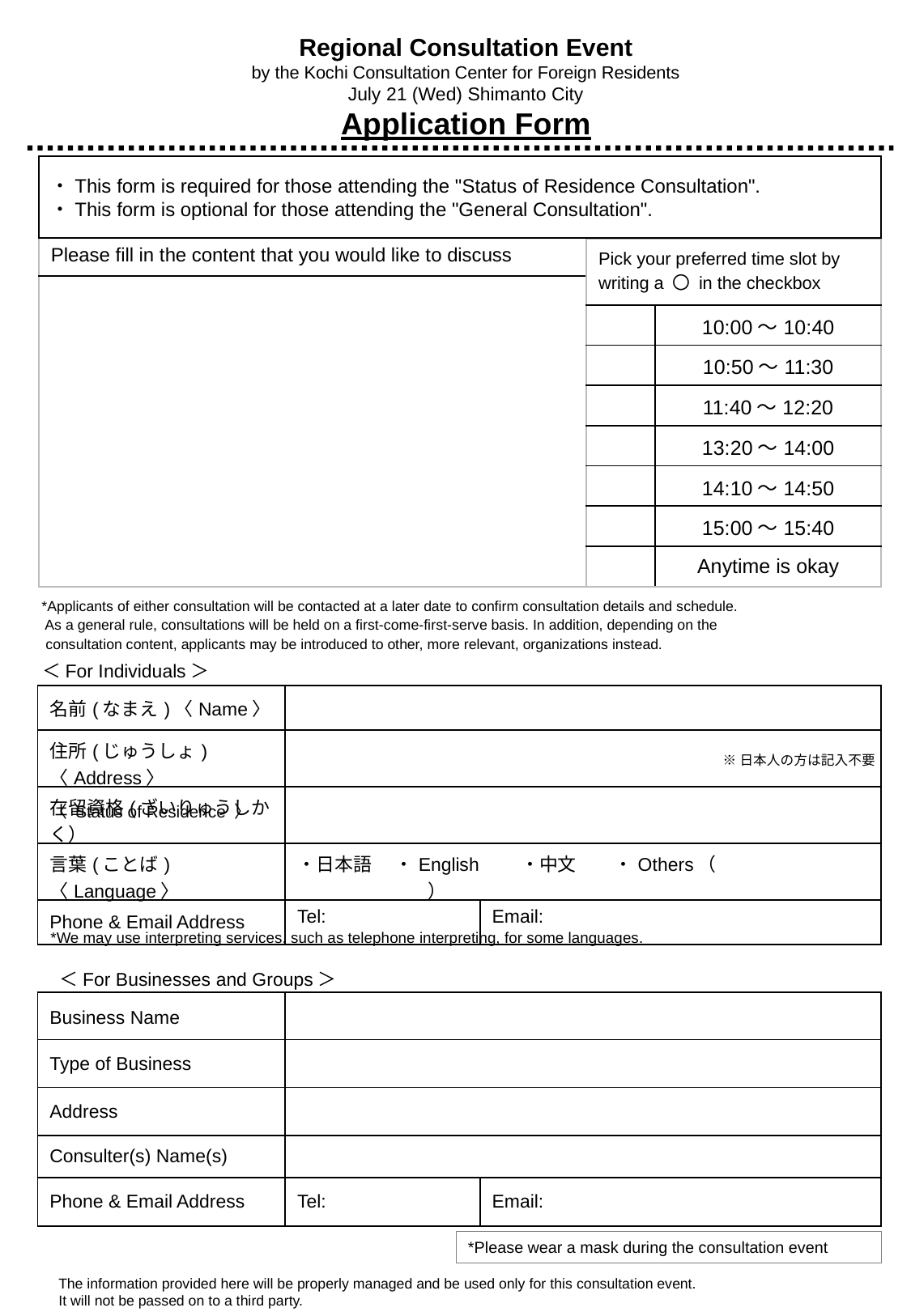

Regional Consultation Event
by the Kochi Consultation Center for Foreign Residents
July 21 (Wed) Shimanto City
Application Form

・This form is required for those attending the "Status of Residence Consultation".
・This form is optional for those attending the "General Consultation".
| Please fill in the content that you would like to discuss |
| --- |
|  |
| Pick your preferred time slot by writing a 〇 in the checkbox |  |
| --- | --- |
|  | 10:00～10:40 |
|  | 10:50～11:30 |
|  | 11:40～12:20 |
|  | 13:20～14:00 |
|  | 14:10～14:50 |
|  | 15:00～15:40 |
|  | Anytime is okay |
*Applicants of either consultation will be contacted at a later date to confirm consultation details and schedule.
 As a general rule, consultations will be held on a first-come-first-serve basis. In addition, depending on the
 consultation content, applicants may be introduced to other, more relevant, organizations instead.
＜For Individuals＞
| 名前(なまえ)〈Name〉 |  |  |
| --- | --- | --- |
| 住所(じゅうしょ)〈Address〉 |  |  |
| 在留資格(ざいりゅうしかく） |  |  |
| 言葉(ことば)〈Language〉 | ・日本語 　・English　　・中文　　・Others（　　　　　　　　　　　　　　　） |  |
| Phone & Email Address | Tel: | Email: |
※日本人の方は記入不要
〈 Status of Residence 〉
*We may use interpreting services, such as telephone interpreting, for some languages.
＜For Businesses and Groups＞
| Business Name |  |  |
| --- | --- | --- |
| Type of Business |  |  |
| Address |  |  |
| Consulter(s) Name(s) |  |  |
| Phone & Email Address | Tel: | Email: |
*Please wear a mask during the consultation event
The information provided here will be properly managed and be used only for this consultation event.
It will not be passed on to a third party.